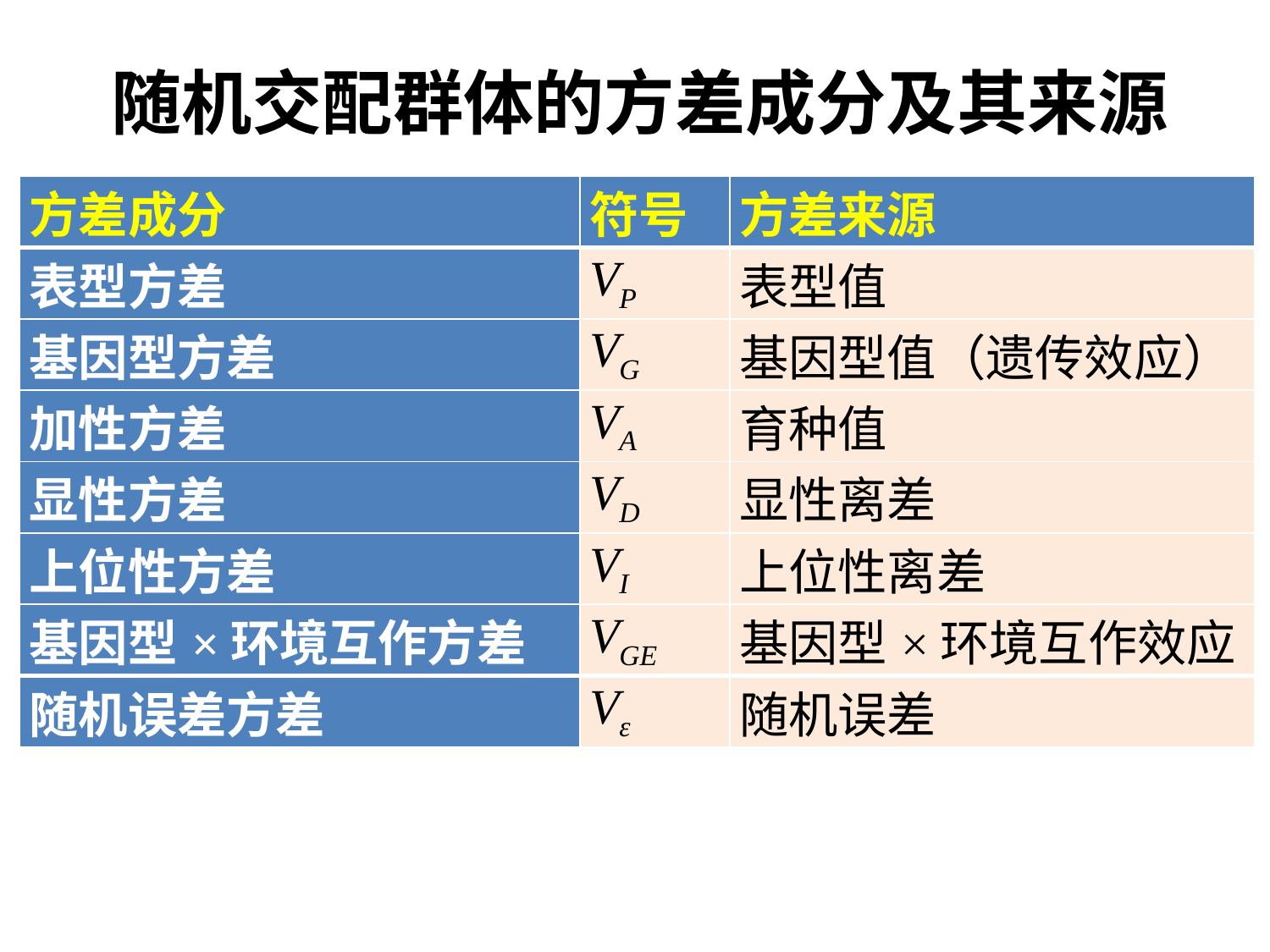

# 随机交配群体的方差成分及其来源
| 方差成分 | 符号 | 方差来源 |
| --- | --- | --- |
| 表型方差 | VP | 表型值 |
| 基因型方差 | VG | 基因型值（遗传效应） |
| 加性方差 | VA | 育种值 |
| 显性方差 | VD | 显性离差 |
| 上位性方差 | VI | 上位性离差 |
| 基因型×环境互作方差 | VGE | 基因型×环境互作效应 |
| 随机误差方差 | Vε | 随机误差 |